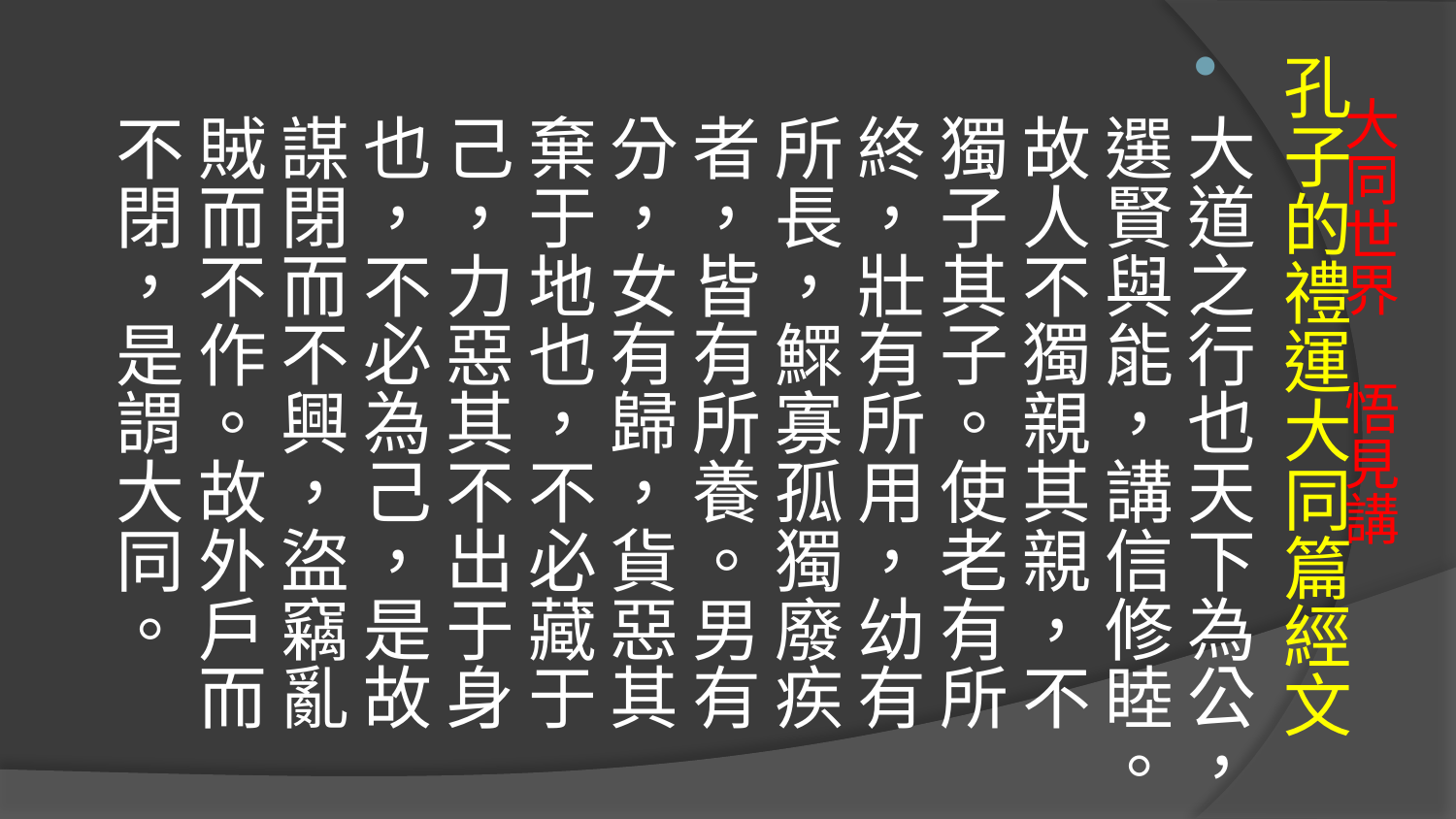

孔子的禮運大同篇經文
大道之行也天下為公，選賢與能，講信修睦。故人不獨親其親，不獨子其子。使老有所終，壯有所用，幼有所長，鰥寡孤獨廢疾者，皆有所養。男有分，女有歸，貨惡其棄于地也，不必藏于己，力惡其不出于身也，不必為己，是故謀閉而不興，盜竊亂賊而不作。故外戶而不閉，是謂大同。
# 大同世界     悟見講